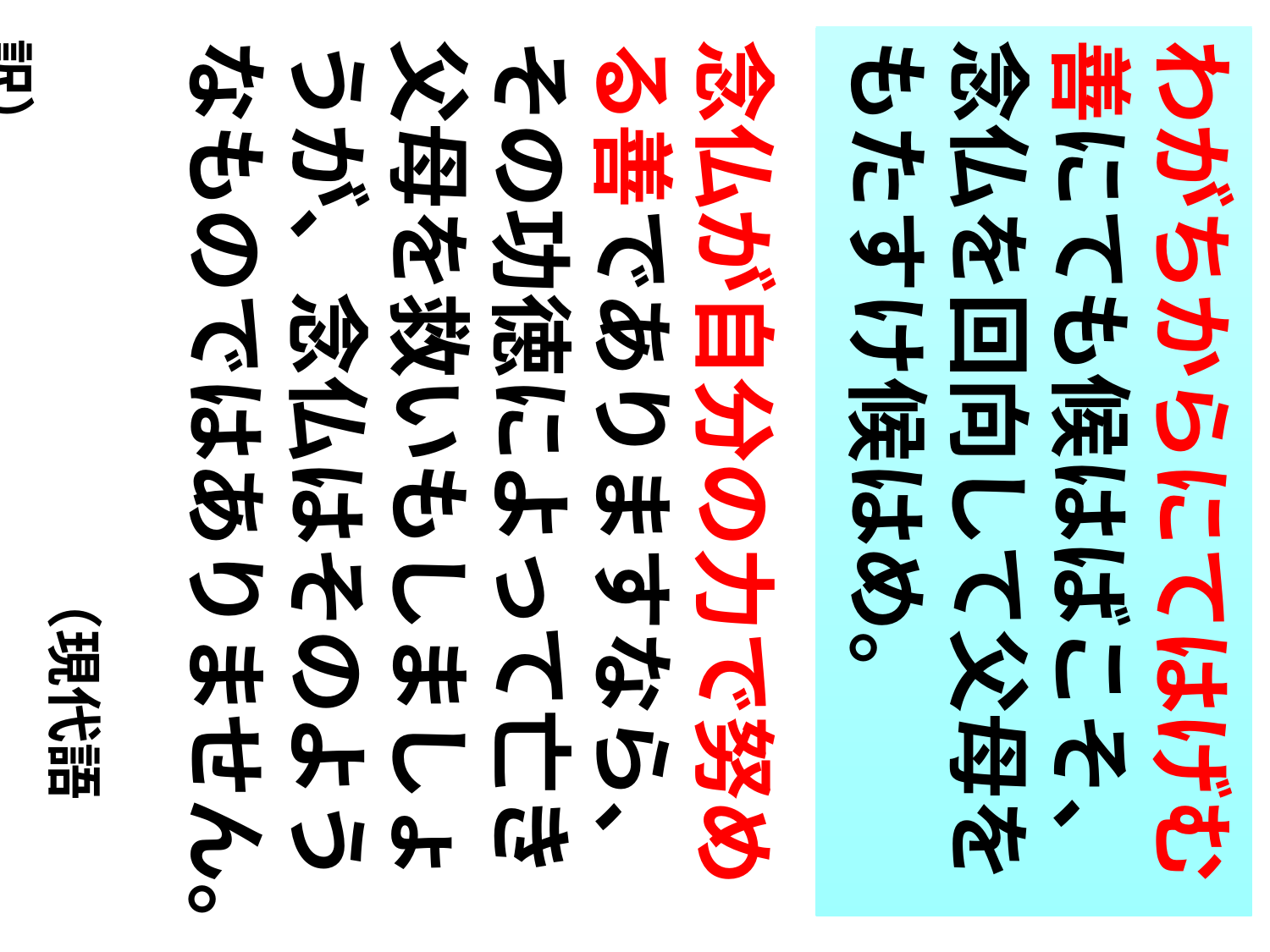

念仏が自分の力で努める善でありますなら、その功徳によって亡き父母を救いもしましょうが、念仏はそのようなものではありません。

 　　　　　　　　　（現代語訳）

わがちからにてはげむ善にても候はばこそ、念仏を回向して父母をもたすけ候はめ。